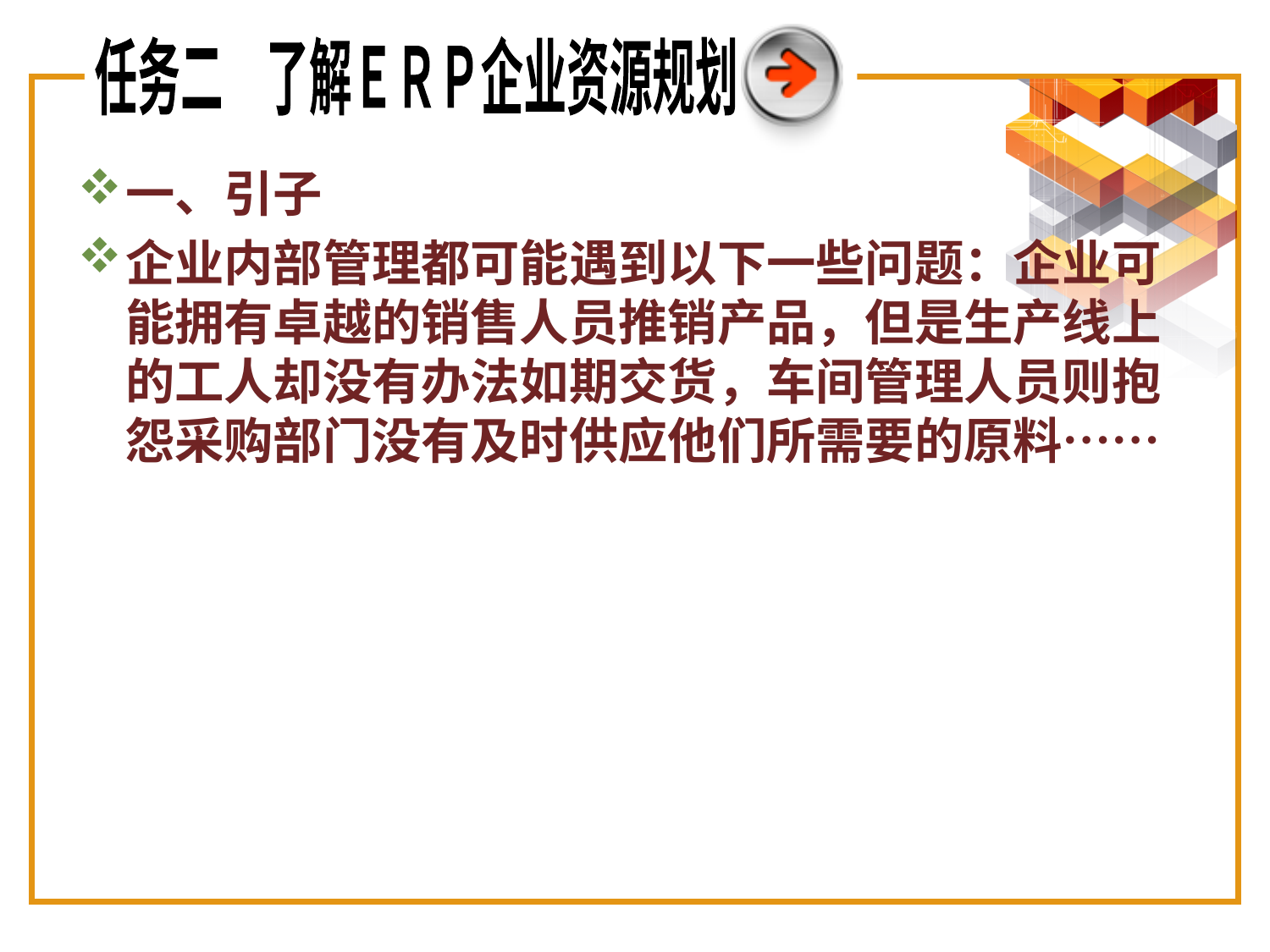

任务二　了解ＥＲＰ企业资源规划
一、引子
企业内部管理都可能遇到以下一些问题：企业可能拥有卓越的销售人员推销产品，但是生产线上的工人却没有办法如期交货，车间管理人员则抱怨采购部门没有及时供应他们所需要的原料……